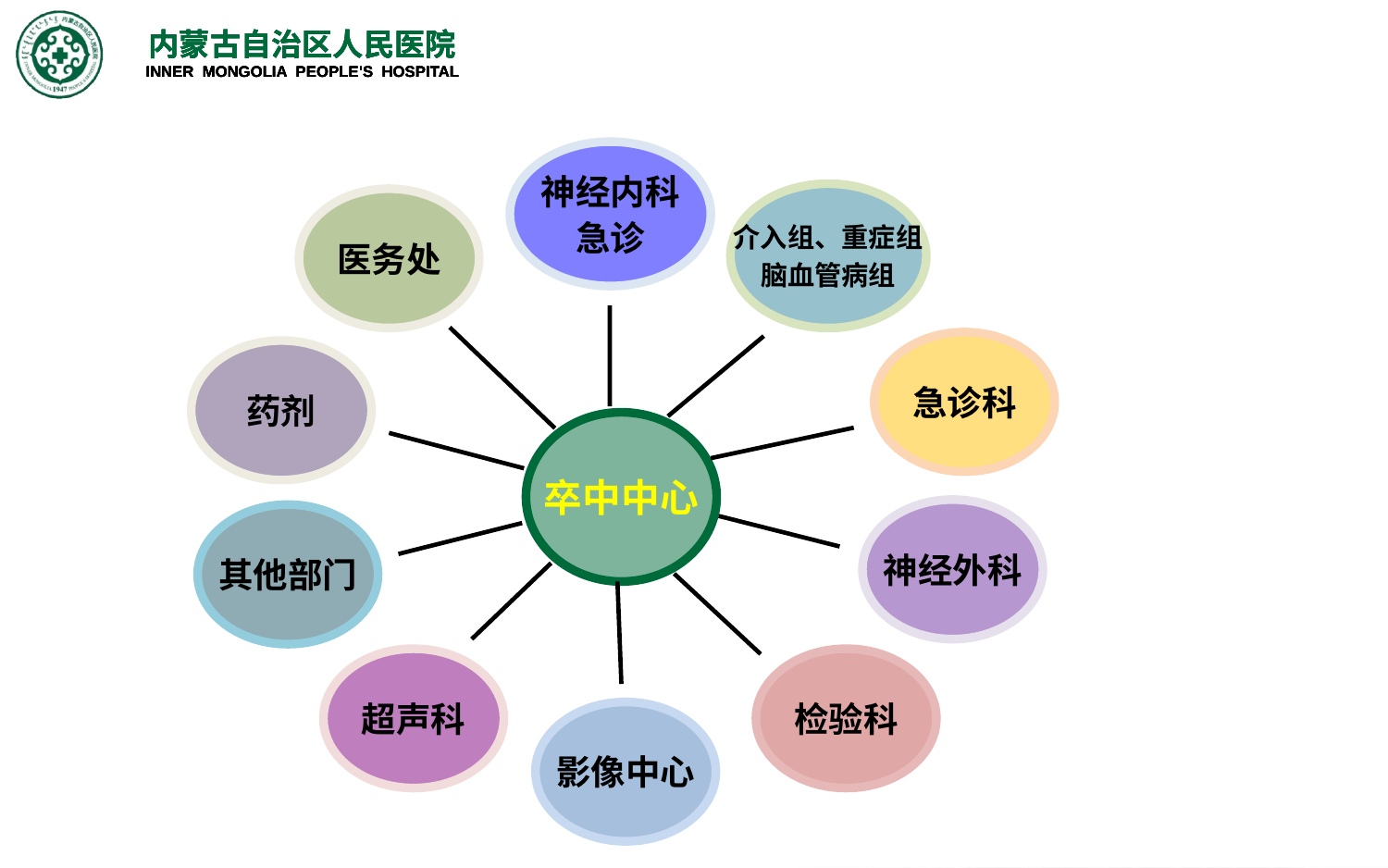

神经内科
急诊
介入组、重症组
脑血管病组
医务处

急诊科

药剂
卒中中心

神经外科
其他部门

超声科
检验科
影像中心